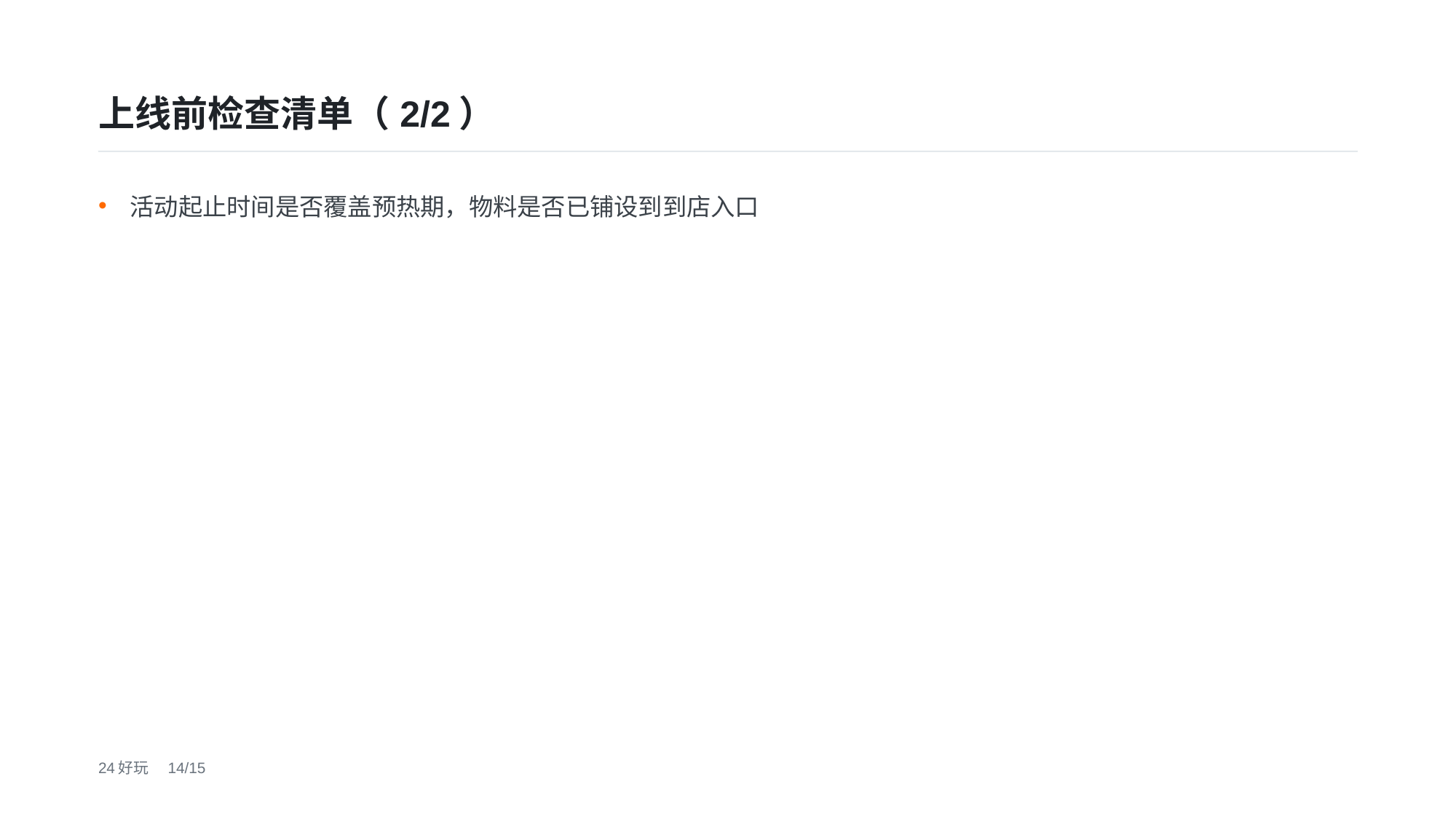

上线前检查清单（2/2）

活动起止时间是否覆盖预热期，物料是否已铺设到到店入口
24好玩　14/15